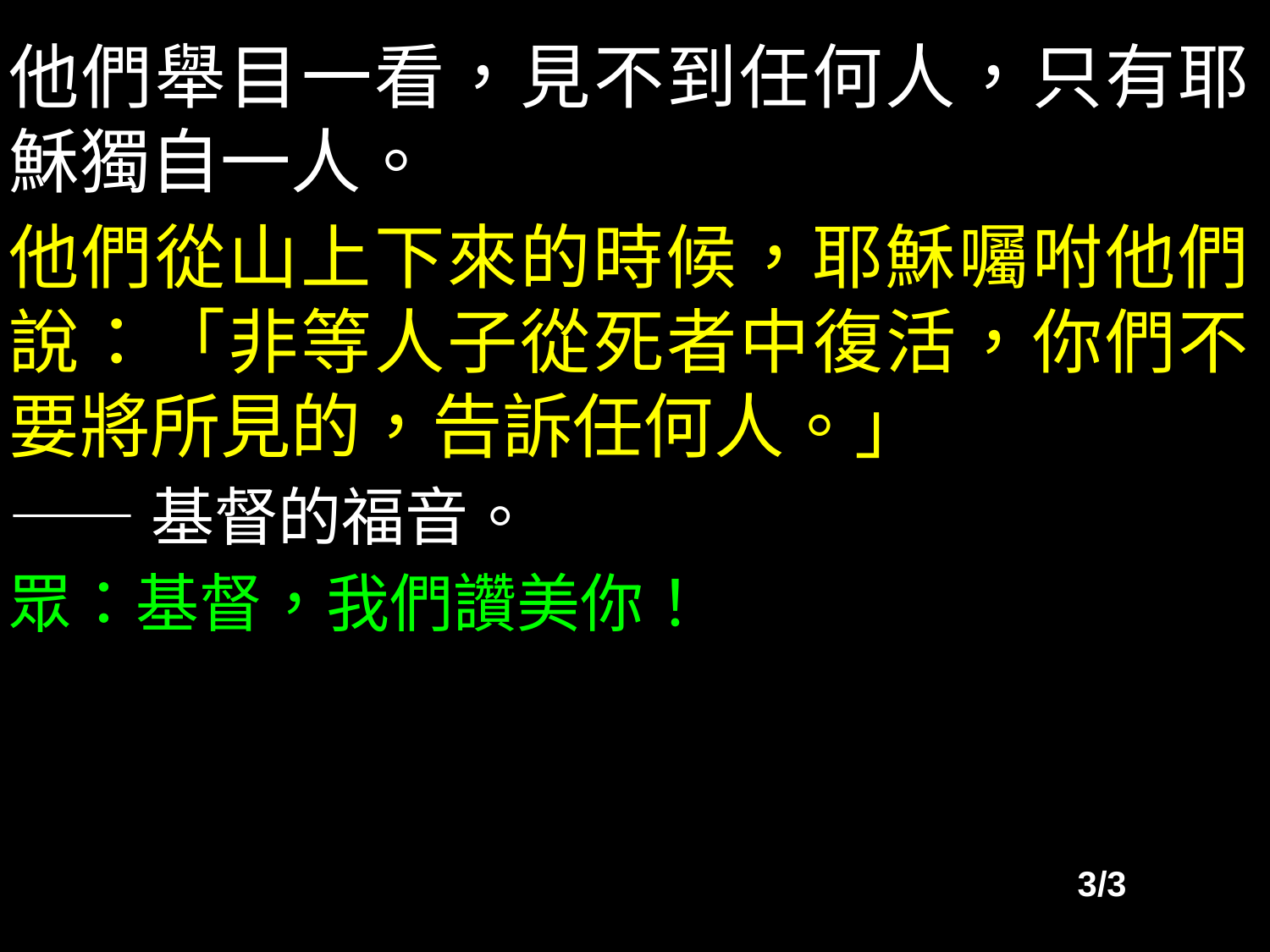

他們舉目一看，見不到任何人，只有耶穌獨自一人。
他們從山上下來的時候，耶穌囑咐他們說：「非等人子從死者中復活，你們不要將所見的，告訴任何人。」
——基督的福音。
眾：基督，我們讚美你！

3/3